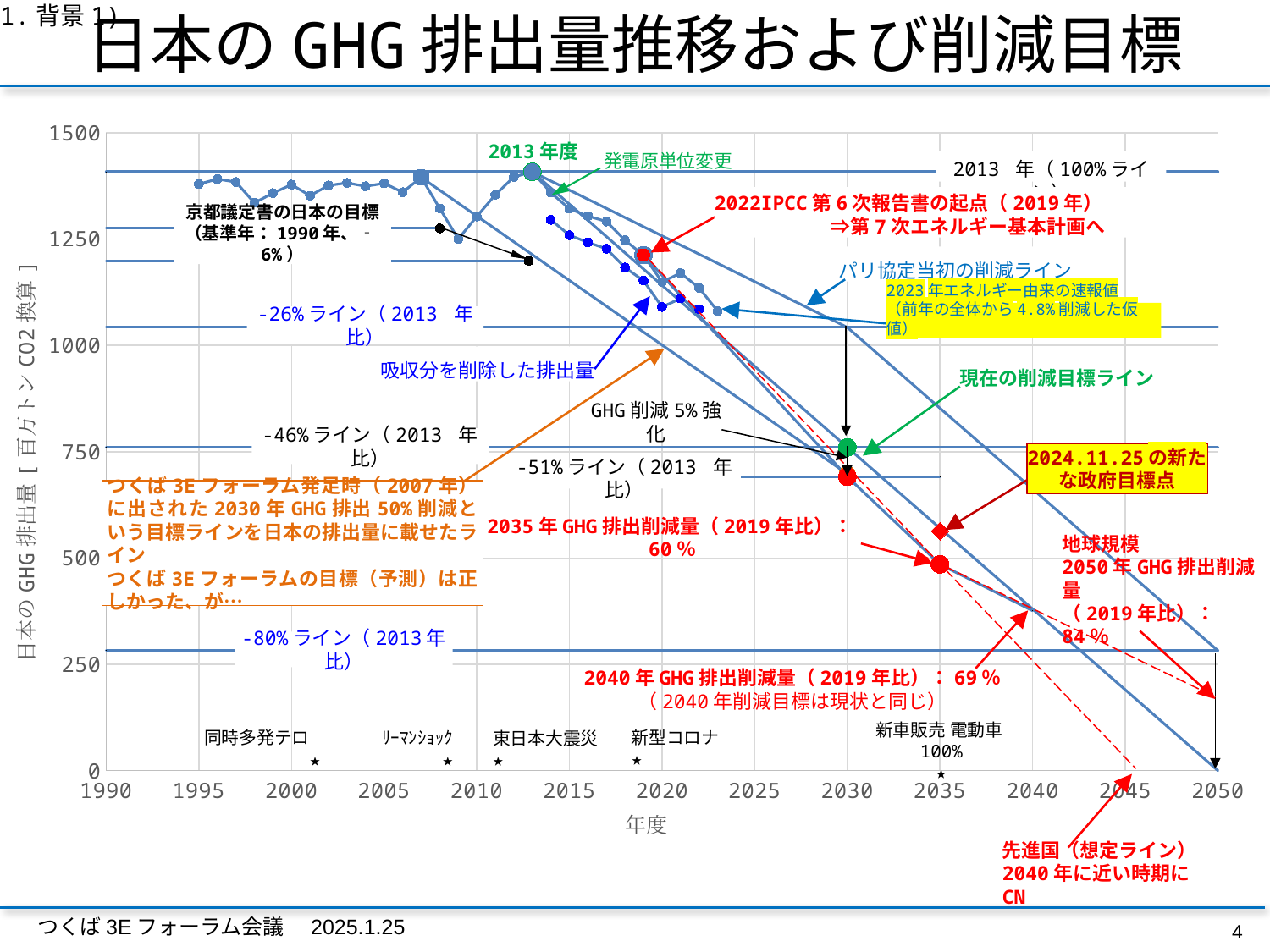

# 日本のGHG排出量推移および削減目標
1.背景1)

### Chart

| Category | 量 |
|---|---|
2013年度
発電原単位変更
2013 年（100%ライン）
2022IPCC第6次報告書の起点（2019年）
　　　　　　⇒第7次エネルギー基本計画へ
京都議定書の日本の目標（基準年：1990年、‐6%）
パリ協定当初の削減ライン
2023年エネルギー由来の速報値
（前年の全体から4.8%削減した仮値）
-26%ライン（2013 年比）
吸収分を削除した排出量
現在の削減目標ライン
GHG削減5%強化
-46%ライン（2013 年比）
2024.11.25の新たな政府目標点
-51%ライン（2013 年比）
つくば3Eフォーラム発足時（2007年）に出された2030年GHG排出50%削減という目標ラインを日本の排出量に載せたライン
つくば3Eフォーラムの目標（予測）は正しかった、が…
2035年GHG排出削減量（2019年比）：60％
地球規模
2050年GHG排出削減量
（2019年比）：84％
-80%ライン（2013年比）
2040年GHG排出削減量（2019年比）：69％
（2040年削減目標は現状と同じ）
新型コロナ
★
同時多発テロ
★
ﾘｰﾏﾝｼｮｯｸ
★
東日本大震災
★
新車販売 電動車100%
★
先進国（想定ライン）
2040年に近い時期にCN